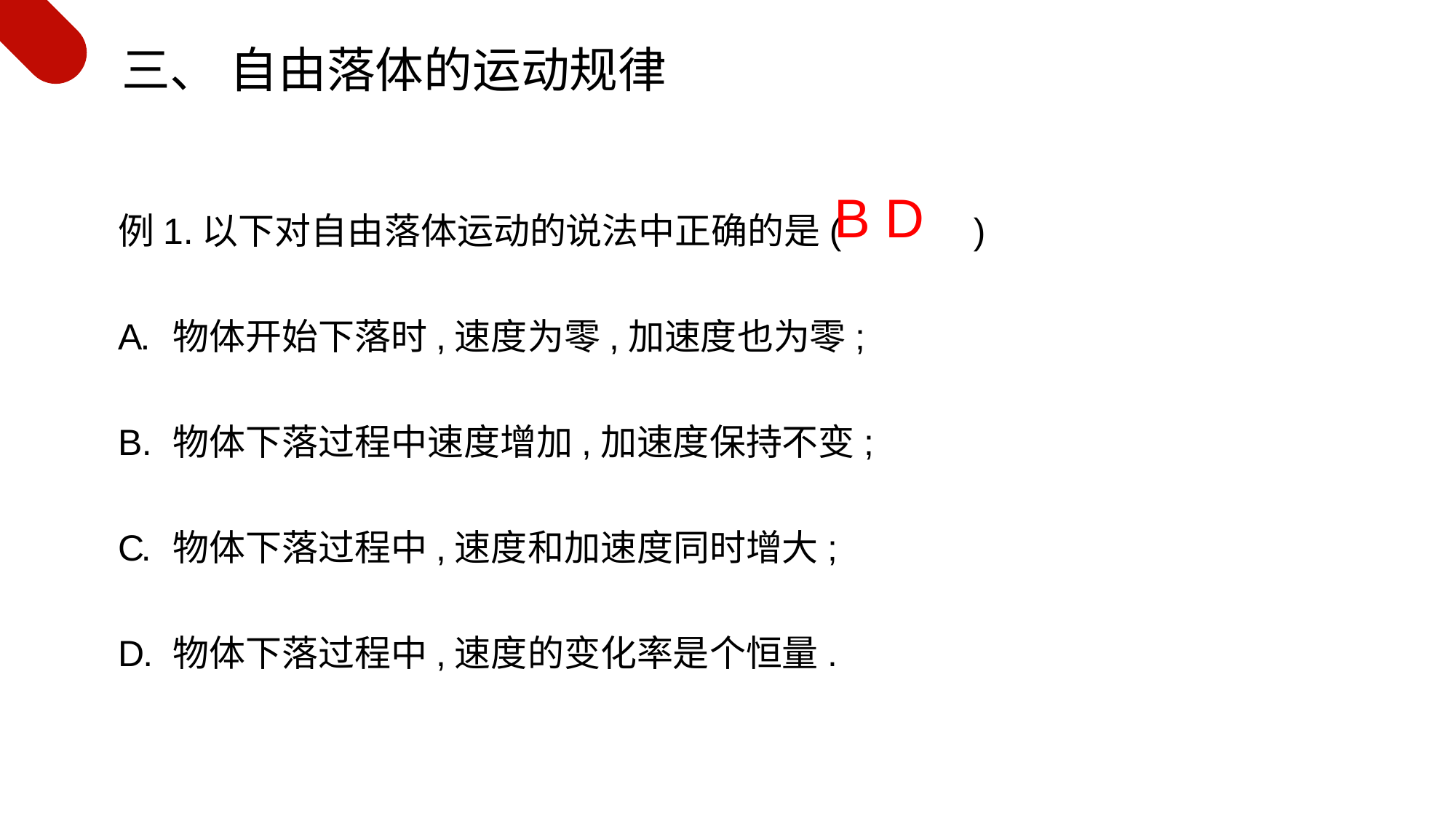

三、 自由落体的运动规律
例1.以下对自由落体运动的说法中正确的是(             )
物体开始下落时,速度为零,加速度也为零;
物体下落过程中速度增加,加速度保持不变;
物体下落过程中,速度和加速度同时增大;
物体下落过程中,速度的变化率是个恒量.
B D